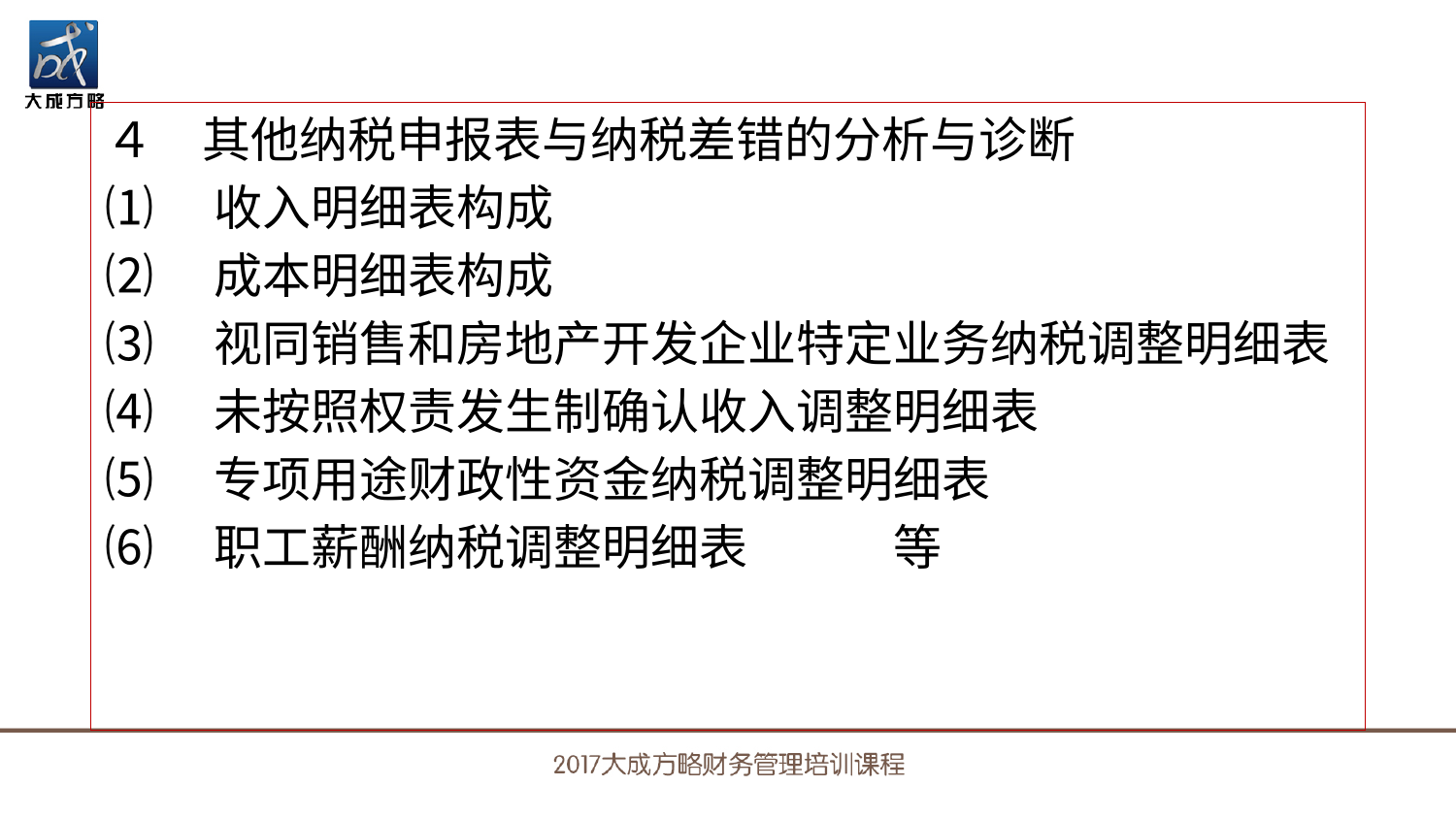

４　其他纳税申报表与纳税差错的分析与诊断
⑴　收入明细表构成
⑵　成本明细表构成
⑶　视同销售和房地产开发企业特定业务纳税调整明细表
⑷　未按照权责发生制确认收入调整明细表
⑸　专项用途财政性资金纳税调整明细表
⑹　职工薪酬纳税调整明细表　　　等